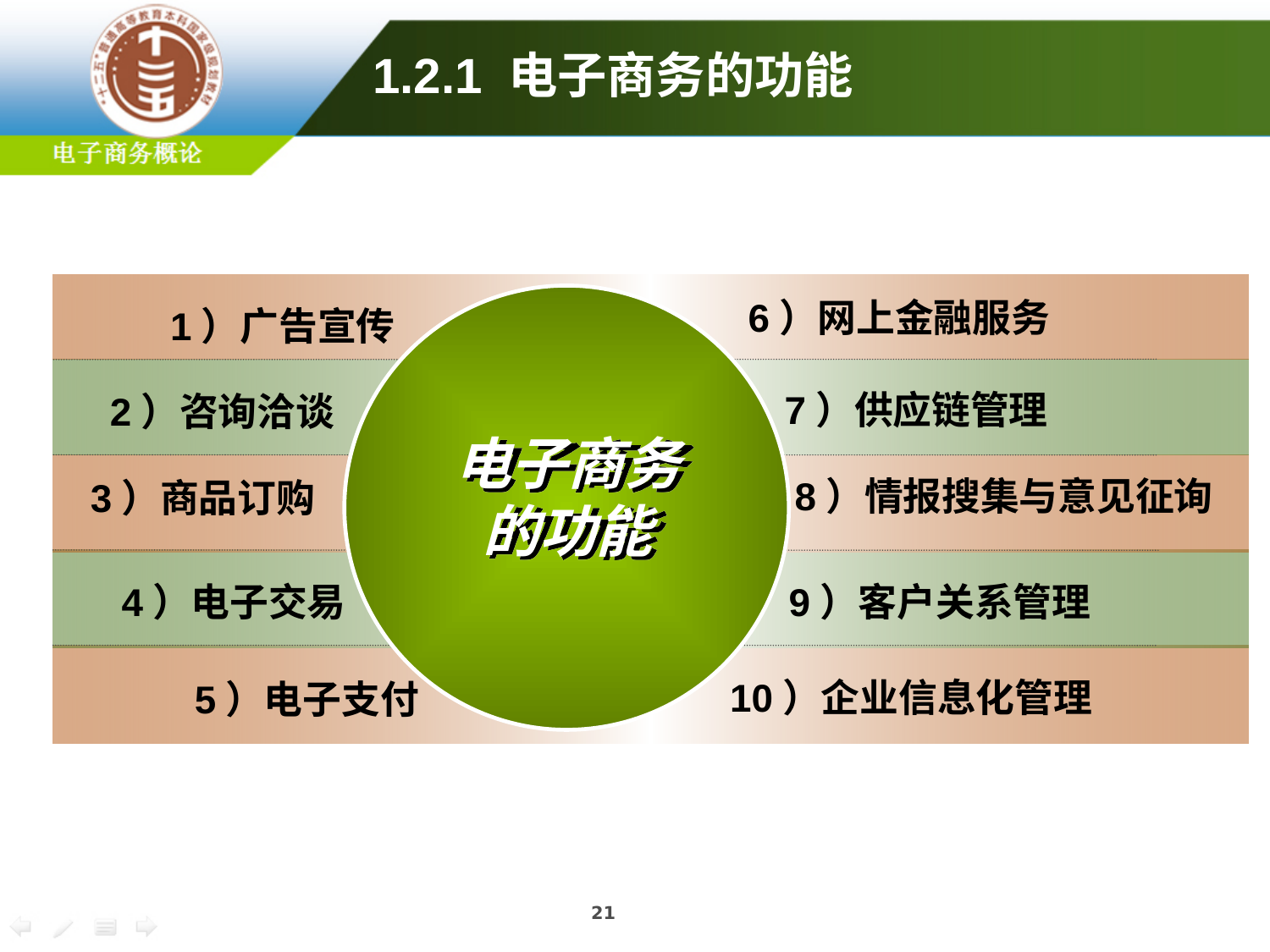

1.2.1 电子商务的功能

6）网上金融服务
1）广告宣传

7）供应链管理
2）咨询洽谈
电子商务的功能

8）情报搜集与意见征询
3）商品订购

4）电子交易
9）客户关系管理

10）企业信息化管理
5）电子支付

21